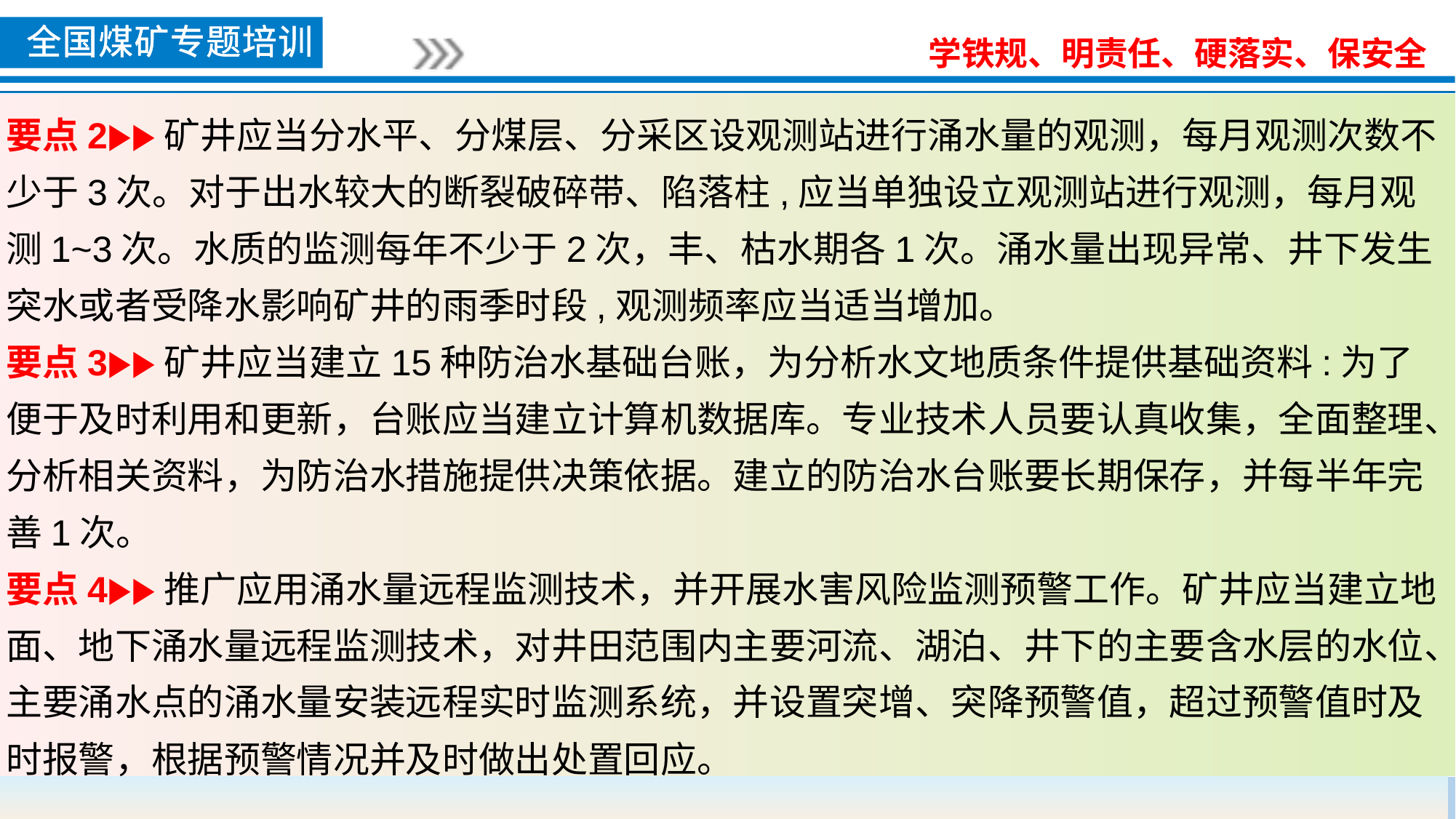

要点2▶▶矿井应当分水平、分煤层、分采区设观测站进行涌水量的观测，每月观测次数不少于3次。对于出水较大的断裂破碎带、陷落柱,应当单独设立观测站进行观测，每月观测1~3次。水质的监测每年不少于2次，丰、枯水期各1次。涌水量出现异常、井下发生突水或者受降水影响矿井的雨季时段,观测频率应当适当增加。
要点3▶▶矿井应当建立15种防治水基础台账，为分析水文地质条件提供基础资料:为了便于及时利用和更新，台账应当建立计算机数据库。专业技术人员要认真收集，全面整理、分析相关资料，为防治水措施提供决策依据。建立的防治水台账要长期保存，并每半年完善1次。
要点4▶▶推广应用涌水量远程监测技术，并开展水害风险监测预警工作。矿井应当建立地面、地下涌水量远程监测技术，对井田范围内主要河流、湖泊、井下的主要含水层的水位、主要涌水点的涌水量安装远程实时监测系统，并设置突增、突降预警值，超过预警值时及时报警，根据预警情况并及时做出处置回应。